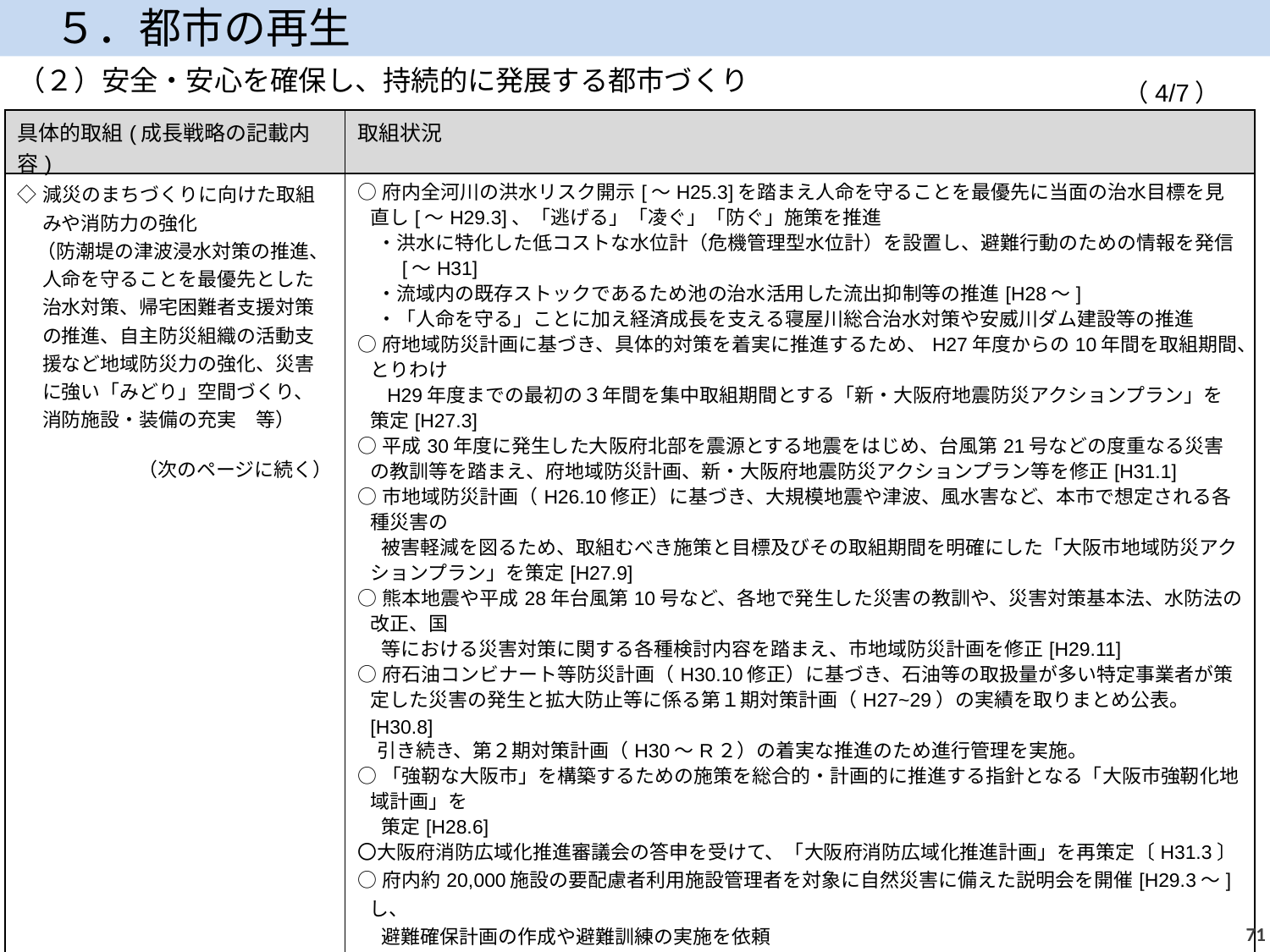

５．都市の再生
（２）安全・安心を確保し、持続的に発展する都市づくり
（4/7）
| 具体的取組(成長戦略の記載内容) | 取組状況 |
| --- | --- |
| ◇減災のまちづくりに向けた取組みや消防力の強化 　（防潮堤の津波浸水対策の推進、人命を守ることを最優先とした治水対策、帰宅困難者支援対策の推進、自主防災組織の活動支援など地域防災力の強化、災害に強い「みどり」空間づくり、消防施設・装備の充実　等） （次のページに続く） | ○府内全河川の洪水リスク開示[～H25.3]を踏まえ人命を守ることを最優先に当面の治水目標を見直し[～H29.3]、「逃げる」「凌ぐ」「防ぐ」施策を推進 　・洪水に特化した低コストな水位計（危機管理型水位計）を設置し、避難行動のための情報を発信 　　[～H31] 　・流域内の既存ストックであるため池の治水活用した流出抑制等の推進[H28～] 　・「人命を守る」ことに加え経済成長を支える寝屋川総合治水対策や安威川ダム建設等の推進 ○府地域防災計画に基づき、具体的対策を着実に推進するため、H27年度からの10年間を取組期間、とりわけ 　 H29年度までの最初の３年間を集中取組期間とする「新・大阪府地震防災アクションプラン」を策定[H27.3] ○平成30年度に発生した大阪府北部を震源とする地震をはじめ、台風第21号などの度重なる災害の教訓等を踏まえ、府地域防災計画、新・大阪府地震防災アクションプラン等を修正[H31.1] ○市地域防災計画（H26.10修正）に基づき、大規模地震や津波、風水害など、本市で想定される各種災害の 　 被害軽減を図るため、取組むべき施策と目標及びその取組期間を明確にした「大阪市地域防災アクションプラン」を策定[H27.9] ○熊本地震や平成28年台風第10号など、各地で発生した災害の教訓や、災害対策基本法、水防法の改正、国 　 等における災害対策に関する各種検討内容を踏まえ、市地域防災計画を修正[H29.11] ○府石油コンビナート等防災計画（H30.10修正）に基づき、石油等の取扱量が多い特定事業者が策定した災害の発生と拡大防止等に係る第１期対策計画（H27~29）の実績を取りまとめ公表。[H30.8] 　引き続き、第２期対策計画（H30～R２）の着実な推進のため進行管理を実施。 ○「強靭な大阪市」を構築するための施策を総合的・計画的に推進する指針となる「大阪市強靭化地域計画」を 　 策定[H28.6] 〇大阪府消防広域化推進審議会の答申を受けて、「大阪府消防広域化推進計画」を再策定〔H31.3〕 ○府内約20,000施設の要配慮者利用施設管理者を対象に自然災害に備えた説明会を開催[H29.3～]し、 　 避難確保計画の作成や避難訓練の実施を依頼 ○都市防災機能向上を図り、安全で快適な歩行空間確保のため、大阪府無電柱化推進計画〔H30.3〕、大阪市 無電柱化推進計画〔H31.3〕を策定 ○「土砂災害対策の今後の方針」について審議会より答申を受け「逃げる」「凌ぐ」「防ぐ」の各施策を組み合わせ、 　 地域特性に応じた土砂災害対策を実施。土砂法に基づく警戒区域をH28.9指定完了し、警戒避難体制の整備として、土砂災害ハザードマップを作成（作成率76％） ○市町村の避難行動要支援者支援の取組みを進めるため、「『避難行動要支援者支援プラン』作成指針」を策定 　[H27.2]、全市町村において、避難行動要支援者名簿の作成が完了[H28.3] |
71